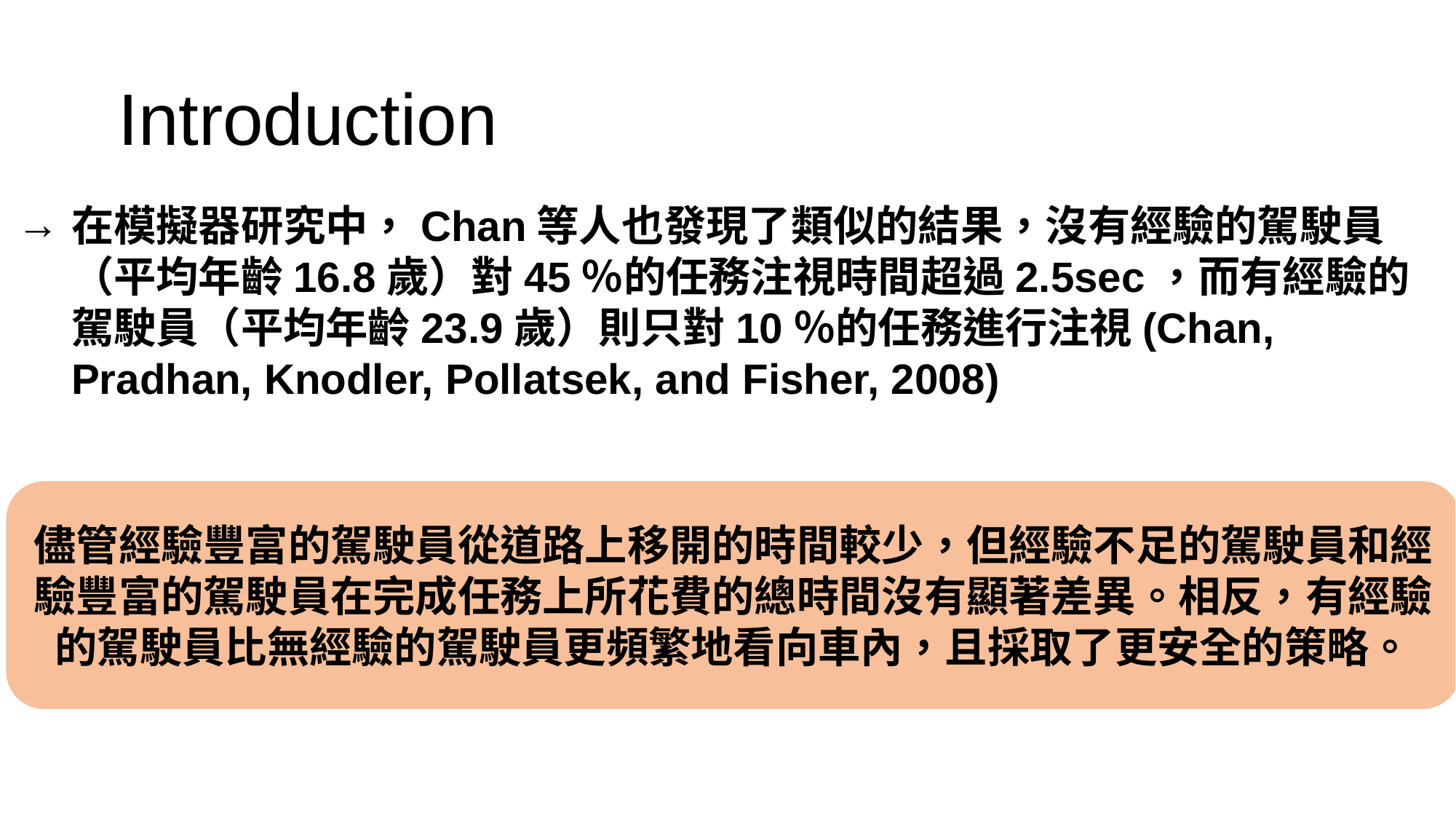

Introduction
在模擬器研究中，Chan等人也發現了類似的結果，沒有經驗的駕駛員（平均年齡16.8歲）對45％的任務注視時間超過2.5sec，而有經驗的駕駛員（平均年齡23.9歲）則只對10％的任務進行注視(Chan, Pradhan, Knodler, Pollatsek, and Fisher, 2008)
儘管經驗豐富的駕駛員從道路上移開的時間較少，但經驗不足的駕駛員和經驗豐富的駕駛員在完成任務上所花費的總時間沒有顯著差異。相反，有經驗的駕駛員比無經驗的駕駛員更頻繁地看向車內，且採取了更安全的策略。